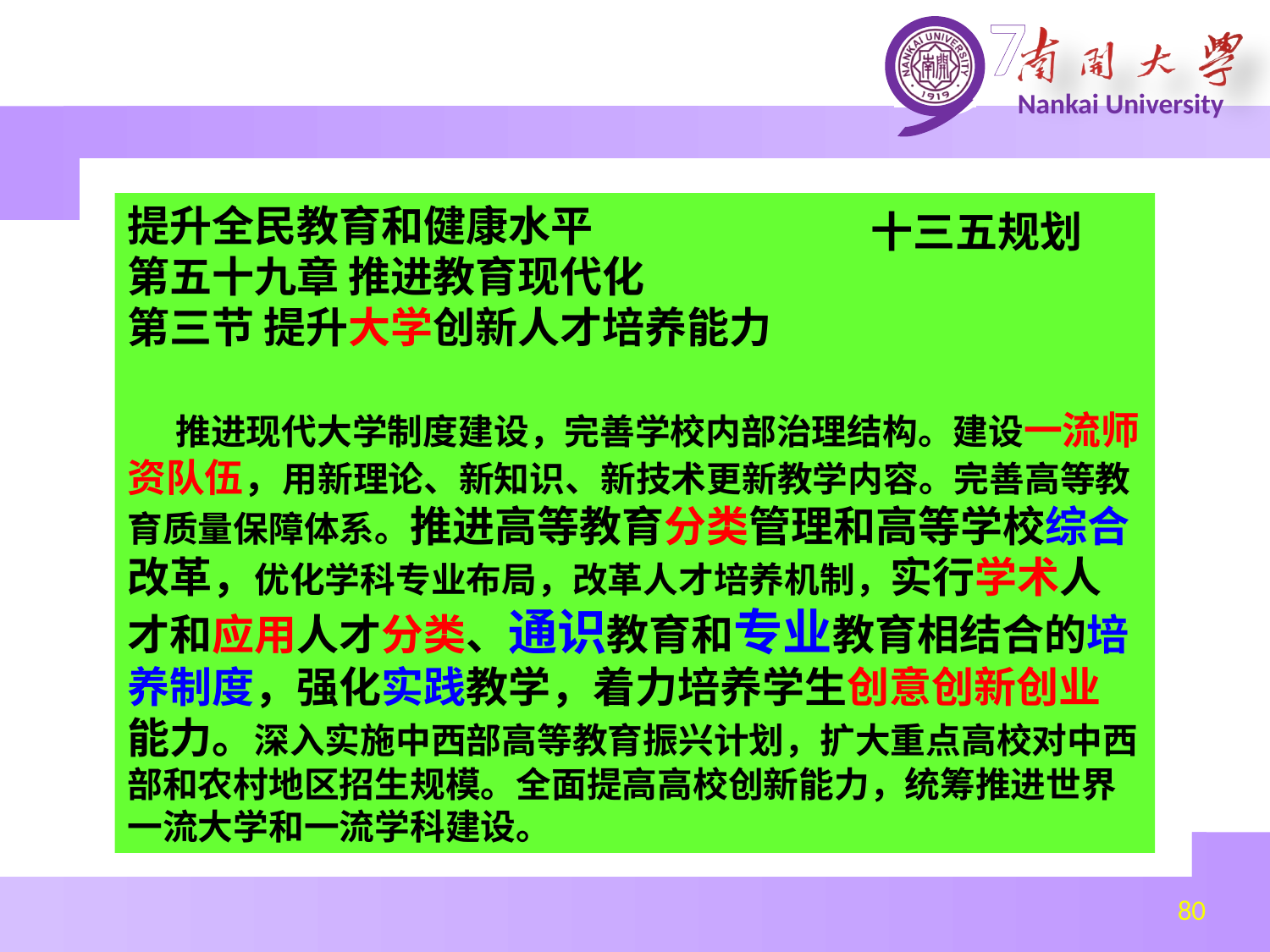

提升全民教育和健康水平
第五十九章 推进教育现代化
第三节 提升大学创新人才培养能力

    推进现代大学制度建设，完善学校内部治理结构。建设一流师资队伍，用新理论、新知识、新技术更新教学内容。完善高等教育质量保障体系。推进高等教育分类管理和高等学校综合改革，优化学科专业布局，改革人才培养机制，实行学术人才和应用人才分类、通识教育和专业教育相结合的培养制度，强化实践教学，着力培养学生创意创新创业能力。深入实施中西部高等教育振兴计划，扩大重点高校对中西部和农村地区招生规模。全面提高高校创新能力，统筹推进世界一流大学和一流学科建设。
十三五规划